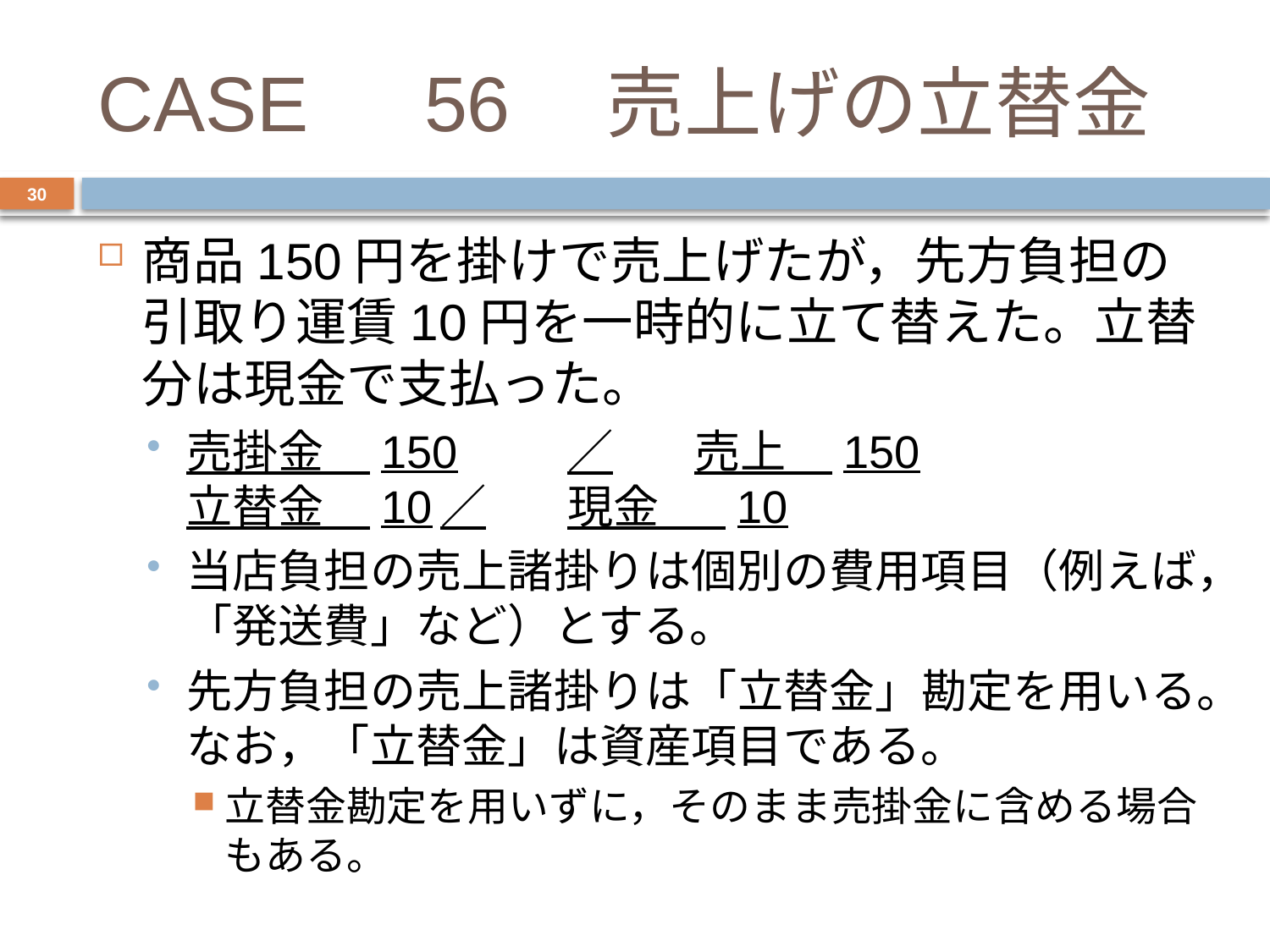

# CASE　56　売上げの立替金
30
商品150円を掛けで売上げたが，先方負担の引取り運賃10円を一時的に立て替えた。立替分は現金で支払った。
売掛金　150	／	売上　150
立替金　10	／	現金 　 10
当店負担の売上諸掛りは個別の費用項目（例えば，「発送費」など）とする。
先方負担の売上諸掛りは「立替金」勘定を用いる。なお，「立替金」は資産項目である。
立替金勘定を用いずに，そのまま売掛金に含める場合もある。